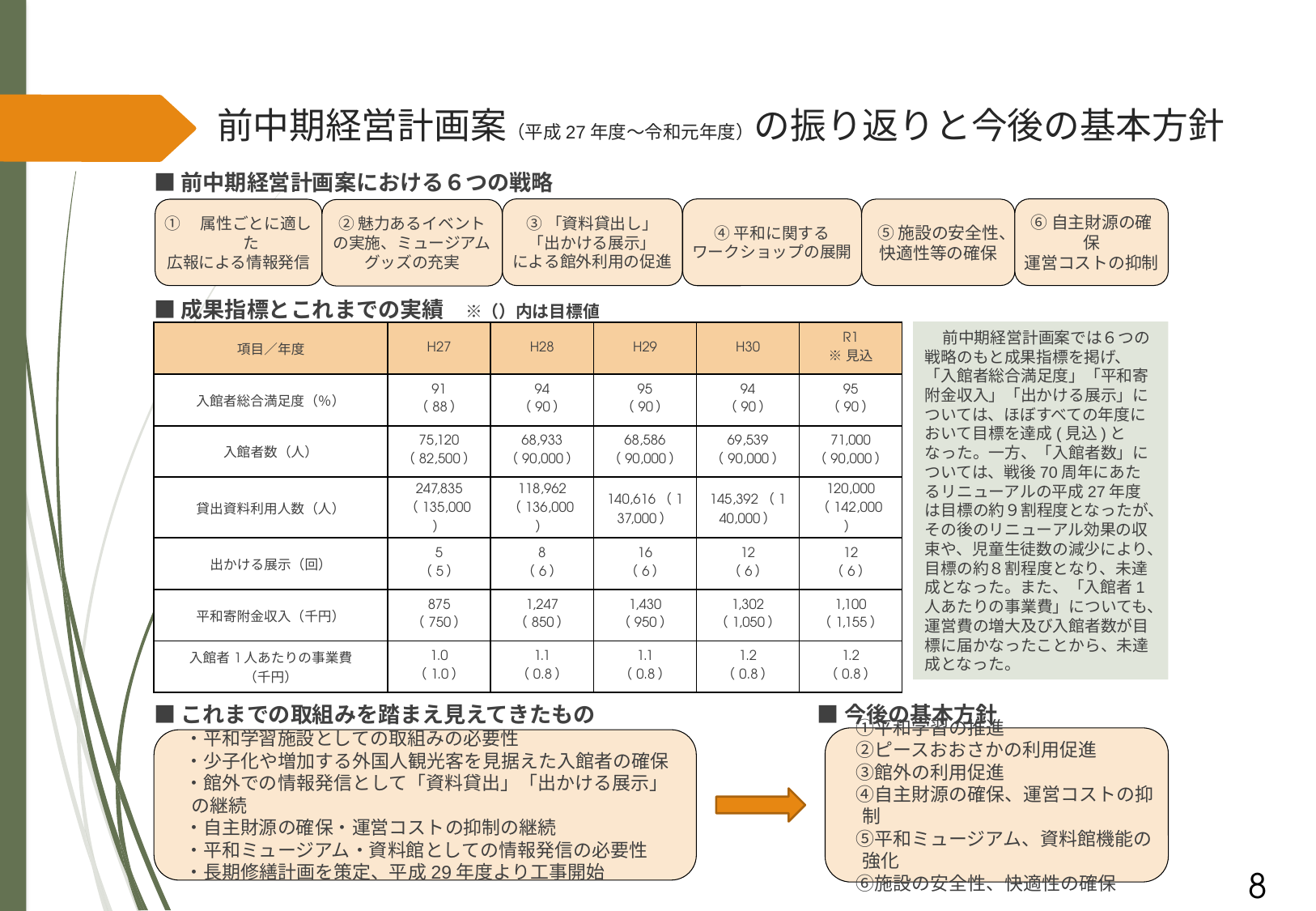

# 前中期経営計画案（平成27年度～令和元年度）の振り返りと今後の基本方針
■前中期経営計画案における６つの戦略
③「資料貸出し」
「出かける展示」
による館外利用の促進
④平和に関する
ワークショップの展開
⑥自主財源の確保
運営コストの抑制
⑤施設の安全性、
快適性等の確保
①　属性ごとに適した
広報による情報発信
②魅力あるイベントの実施、ミュージアムグッズの充実
■成果指標とこれまでの実績　※（）内は目標値
前中期経営計画案では６つの戦略のもと成果指標を掲げ、「入館者総合満足度」「平和寄附金収入」「出かける展示」については、ほぼすべての年度において目標を達成(見込)となった。一方、「入館者数」については、戦後70周年にあたるリニューアルの平成27年度は目標の約９割程度となったが、その後のリニューアル効果の収束や、児童生徒数の減少により、目標の約８割程度となり、未達成となった。また、「入館者1人あたりの事業費」についても、運営費の増大及び入館者数が目標に届かなったことから、未達成となった。
| 項目／年度 | H27 | H28 | H29 | H30 | R1 ※見込 |
| --- | --- | --- | --- | --- | --- |
| 入館者総合満足度（％） | 91 （88） | 94 （90） | 95 （90） | 94 （90） | 95 （90） |
| 入館者数（人） | 75,120 （82,500） | 68,933 （90,000） | 68,586 （90,000） | 69,539 （90,000） | 71,000 （90,000） |
| 貸出資料利用人数（人） | 247,835 （135,000） | 118,962 （136,000） | 140,616（137,000） | 145,392（140,000） | 120,000 （142,000） |
| 出かける展示（回） | 5 （5） | 8 （6） | 16 （6） | 12 （6） | 12 （6） |
| 平和寄附金収入（千円） | 875 （750） | 1,247 （850） | 1,430 （950） | 1,302 （1,050） | 1,100 （1,155） |
| 入館者1人あたりの事業費 （千円） | 1.0 （1.0） | 1.1 （0.8） | 1.1 （0.8） | 1.2 （0.8） | 1.2 （0.8） |
■これまでの取組みを踏まえ見えてきたもの
■今後の基本方針
　①平和学習の推進
　②ピースおおさかの利用促進
　③館外の利用促進
　④自主財源の確保、運営コストの抑制
　⑤平和ミュージアム、資料館機能の強化
　⑥施設の安全性、快適性の確保
　・平和学習施設としての取組みの必要性
　・少子化や増加する外国人観光客を見据えた入館者の確保
　・館外での情報発信として「資料貸出」「出かける展示」の継続
　・自主財源の確保・運営コストの抑制の継続
　・平和ミュージアム・資料館としての情報発信の必要性
　・長期修繕計画を策定、平成29年度より工事開始

8